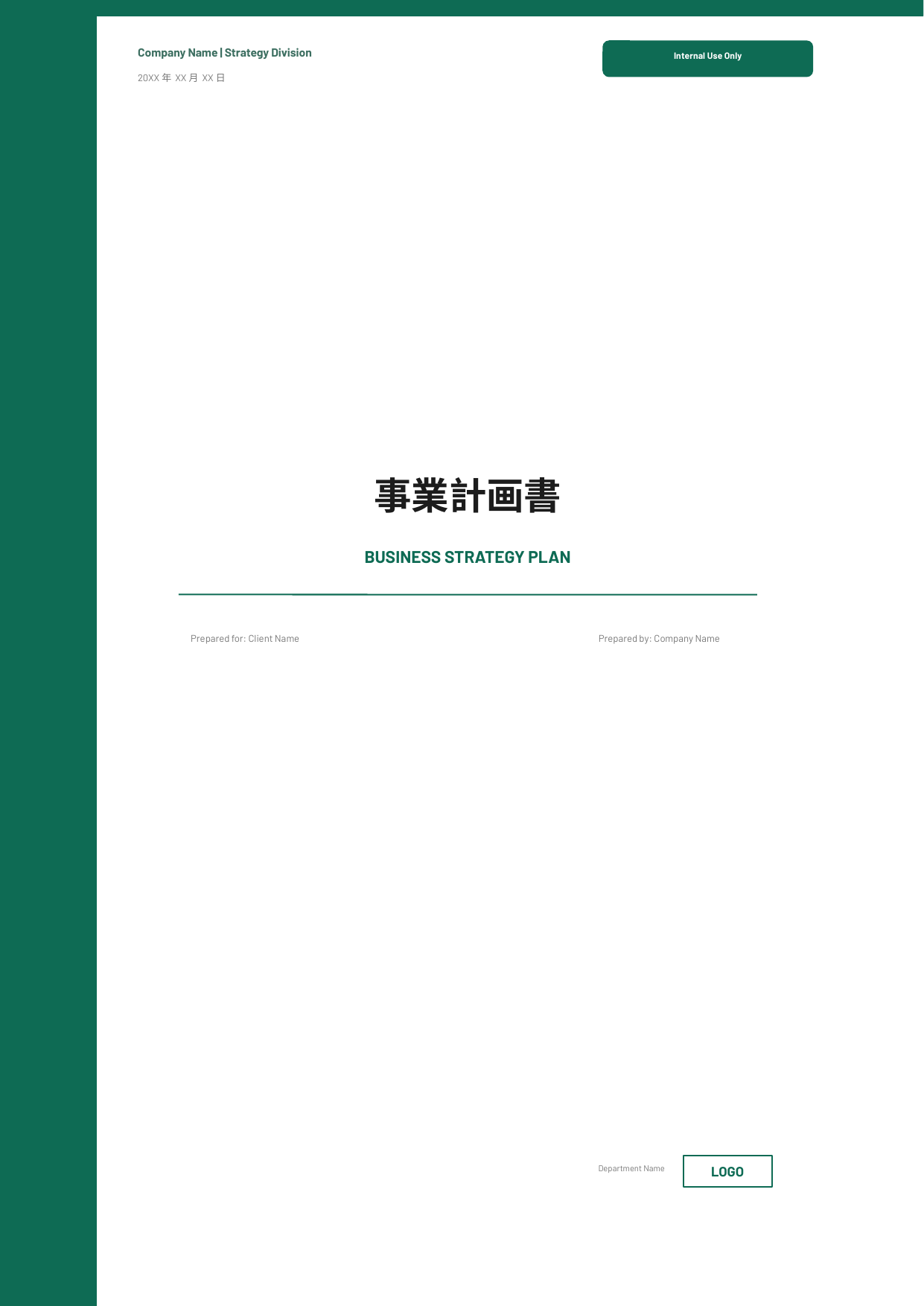

Company Name | Strategy Division

Internal Use Only
20XX年 XX月 XX日
事業計画書
BUSINESS STRATEGY PLAN

Prepared for: Client Name
Prepared by: Company Name

LOGO
Department Name